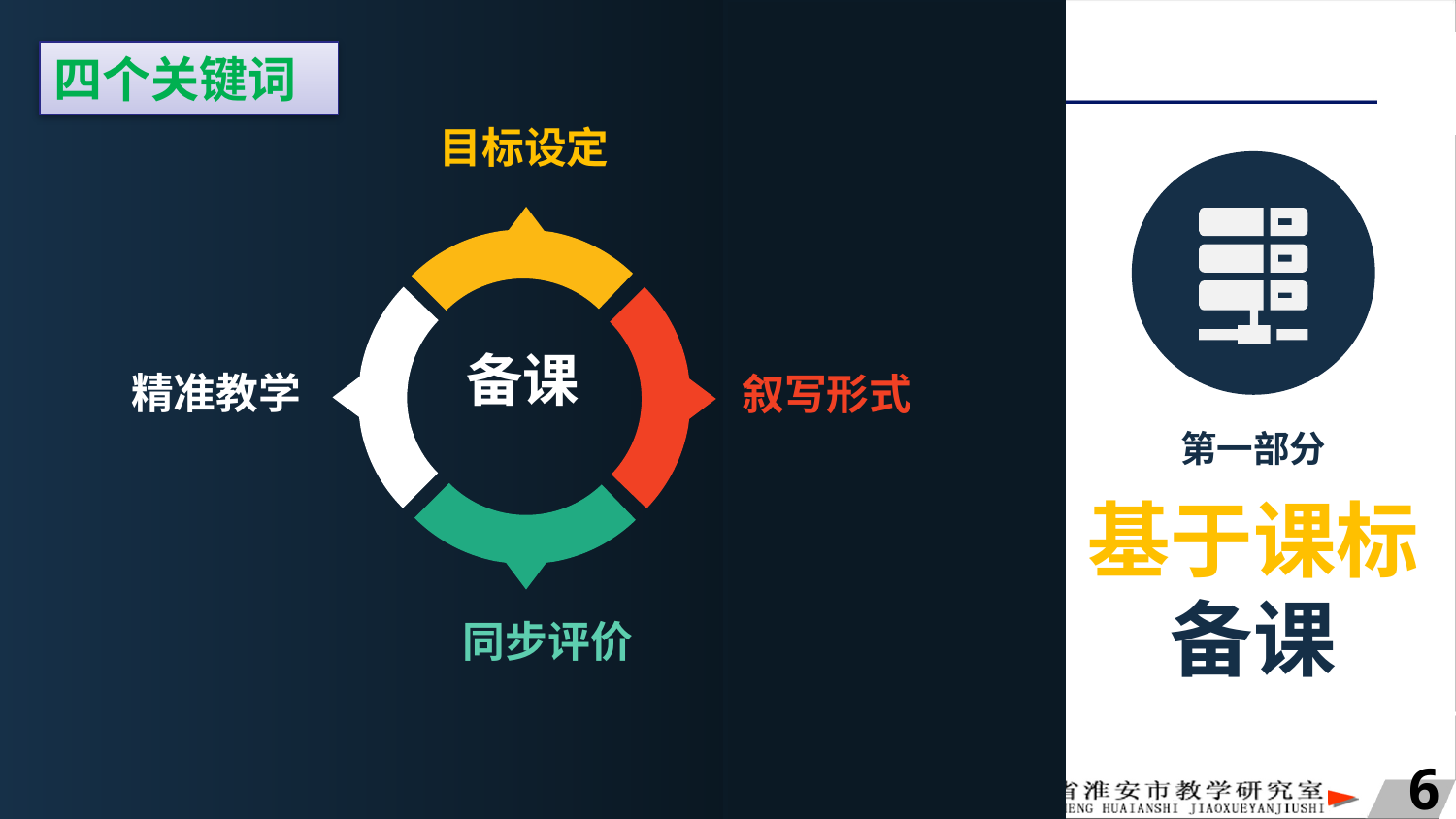

四个关键词
目标设定

备课

精准教学
叙写形式
第一部分

基于课标
备课
同步评价